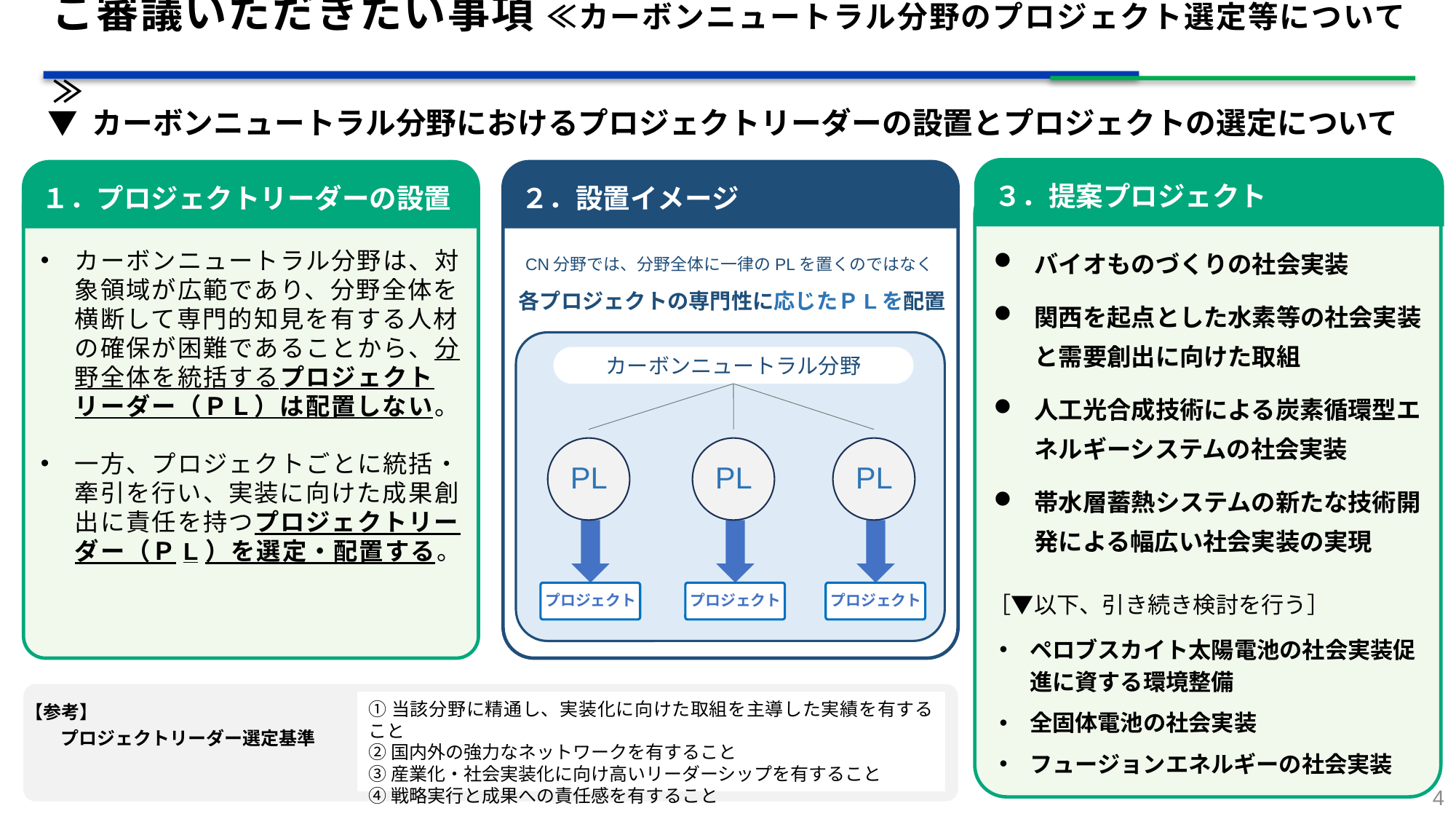

ご審議いただきたい事項 ≪カーボンニュートラル分野のプロジェクト選定等について≫
▼ カーボンニュートラル分野におけるプロジェクトリーダーの設置とプロジェクトの選定について
３．提案プロジェクト
１．プロジェクトリーダーの設置
２．設置イメージ

カーボンニュートラル分野は、対象領域が広範であり、分野全体を横断して専門的知見を有する人材の確保が困難であることから、分野全体を統括するプロジェクトリーダー（ＰＬ）は配置しない。

一方、プロジェクトごとに統括・牽引を行い、実装に向けた成果創出に責任を持つプロジェクトリーダー（ＰL）を選定・配置する。

バイオものづくりの社会実装
関西を起点とした水素等の社会実装と需要創出に向けた取組
人工光合成技術による炭素循環型エネルギーシステムの社会実装
帯水層蓄熱システムの新たな技術開発による幅広い社会実装の実現
CN分野では、分野全体に一律のPLを置くのではなく
各プロジェクトの専門性に応じたＰLを配置

カーボンニュートラル分野

PL

PL

PL

［▼以下、引き続き検討を行う］
ペロブスカイト太陽電池の社会実装促進に資する環境整備
全固体電池の社会実装
フュージョンエネルギーの社会実装

プロジェクト

プロジェクト

プロジェクト

①当該分野に精通し、実装化に向けた取組を主導した実績を有すること
②国内外の強力なネットワークを有すること
③産業化・社会実装化に向け高いリーダーシップを有すること
④戦略実行と成果への責任感を有すること
【参考】
プロジェクトリーダー選定基準